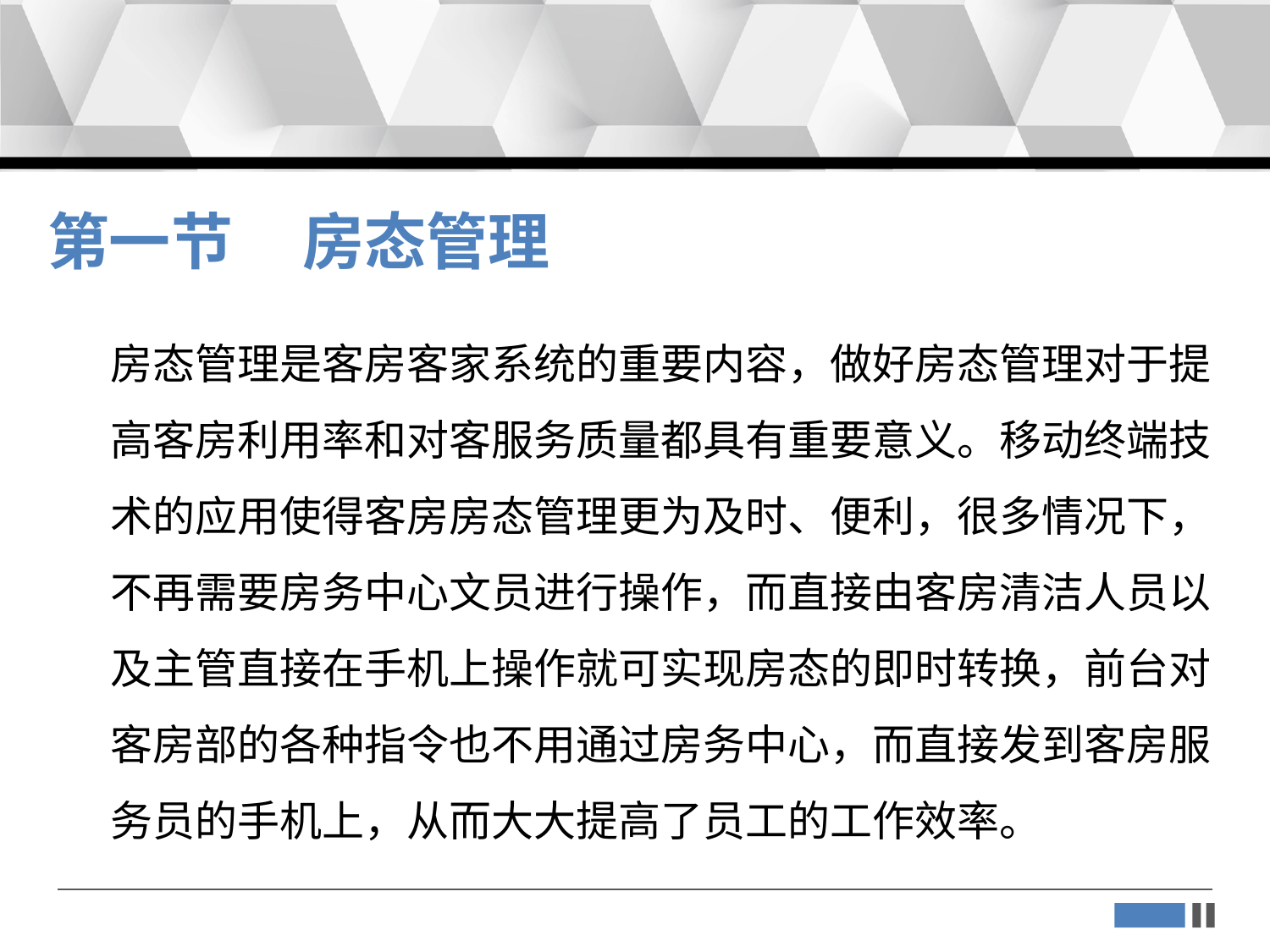

第一节     房态管理
房态管理是客房客家系统的重要内容，做好房态管理对于提高客房利用率和对客服务质量都具有重要意义。移动终端技术的应用使得客房房态管理更为及时、便利，很多情况下，不再需要房务中心文员进行操作，而直接由客房清洁人员以及主管直接在手机上操作就可实现房态的即时转换，前台对客房部的各种指令也不用通过房务中心，而直接发到客房服务员的手机上，从而大大提高了员工的工作效率。